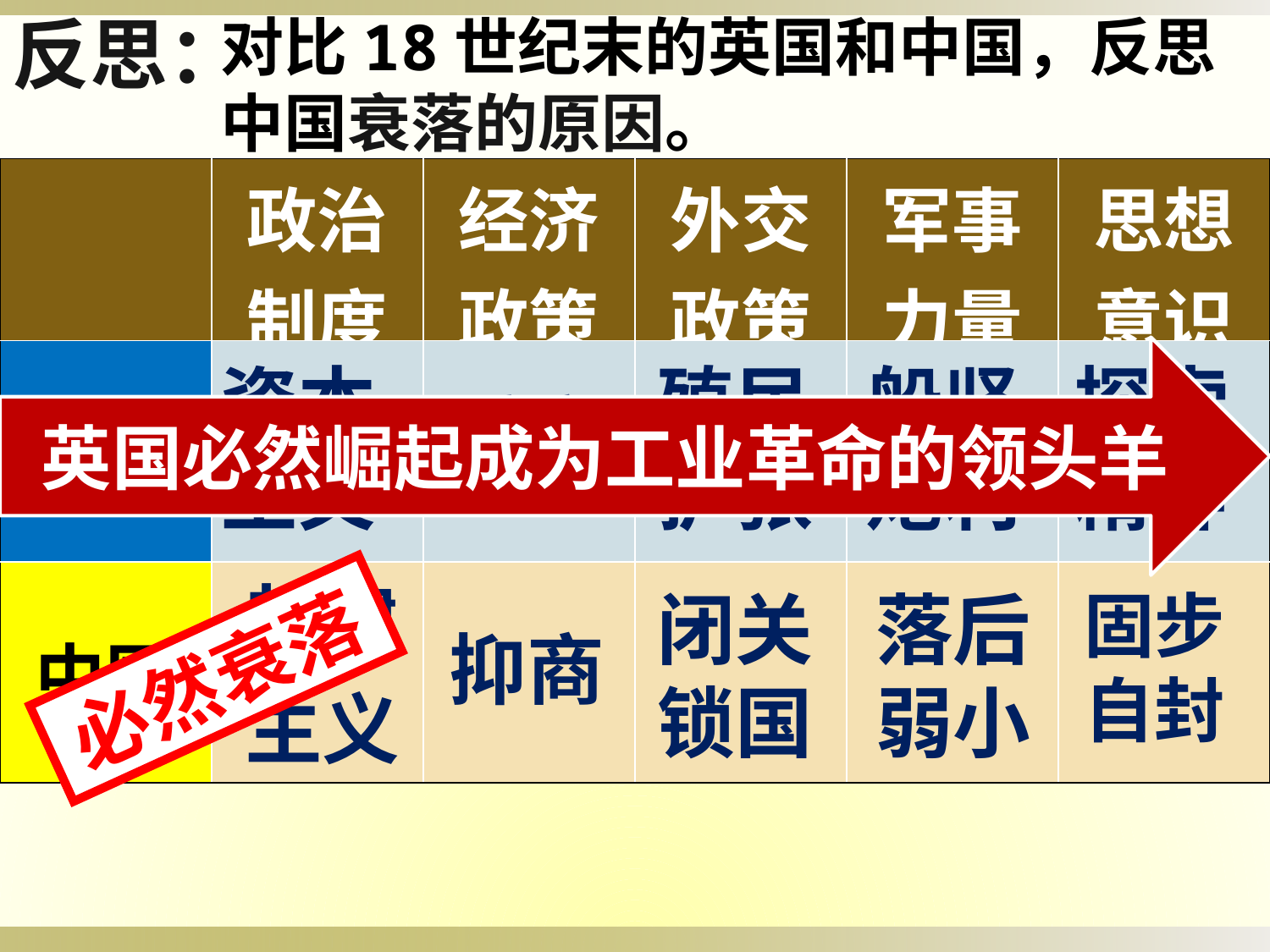

反思：
对比18世纪末的英国和中国，反思中国衰落的原因。
|  | 政治制度 | 经济政策 | 外交政策 | 军事力量 | 思想意识 |
| --- | --- | --- | --- | --- | --- |
| 英国 |  |  |  |  |  |
| 中国 |  |  |  |  |  |
    18世纪末，英国国王派使者到中国，希望中国开放通商口岸、减少关税，遭到乾隆皇帝拒绝。乾隆皇帝在给英国国王的回信中宣称：天朝物产丰盈，无所不有，原不藉外夷货物以通有无。
英国必然崛起成为工业革命的领头羊
资本主义
船坚炮利
殖民扩张
探索精神
重商
封建
主义

闭关锁国
固步自封
落后弱小
抑商
必然衰落